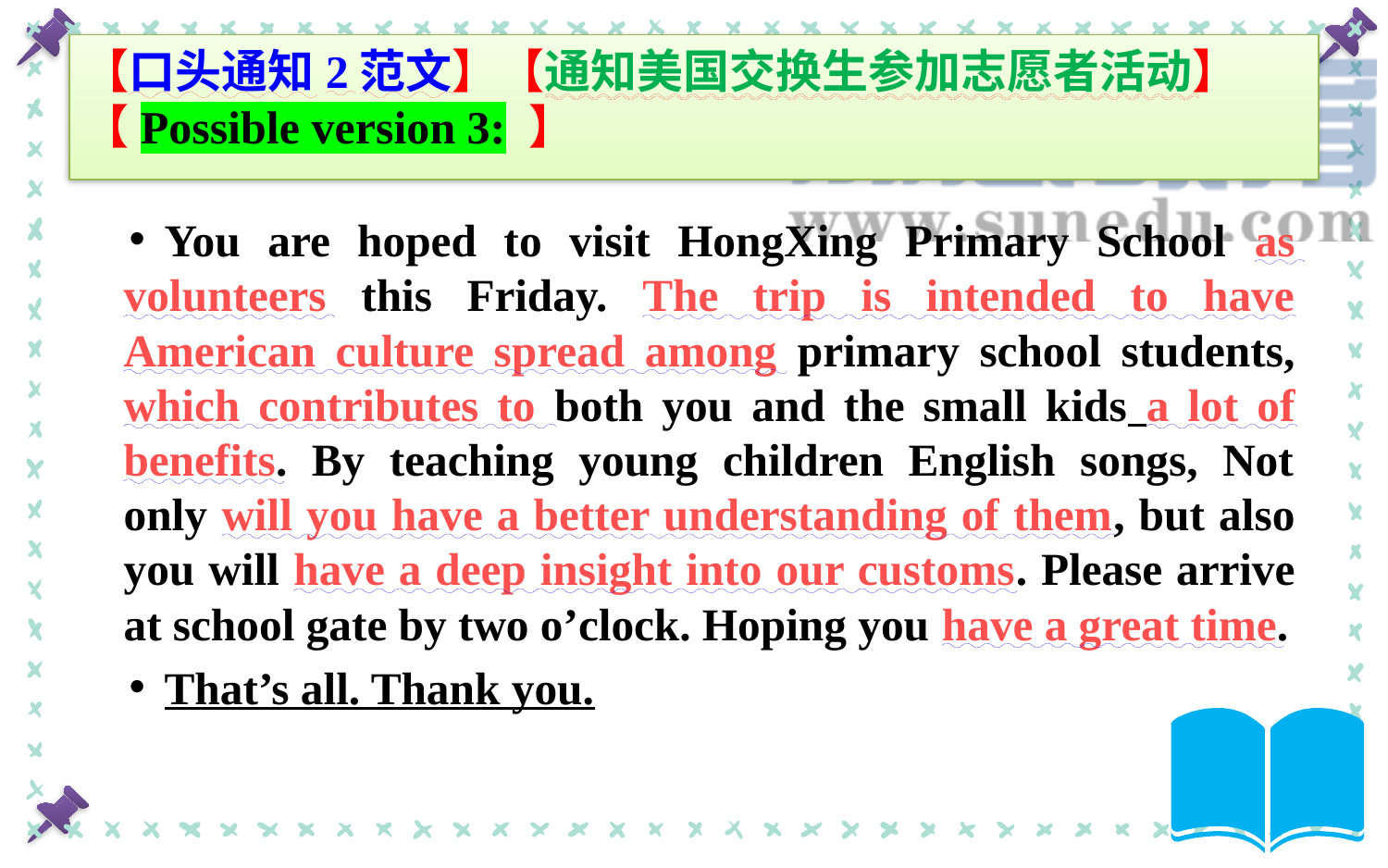

# 【口头通知2范文】【通知美国交换生参加志愿者活动】【Possible version 3: 】
You are hoped to visit HongXing Primary School as volunteers this Friday. The trip is intended to have American culture spread among primary school students, which contributes to both you and the small kids a lot of benefits. By teaching young children English songs, Not only will you have a better understanding of them, but also you will have a deep insight into our customs. Please arrive at school gate by two o’clock. Hoping you have a great time.
That’s all. Thank you.